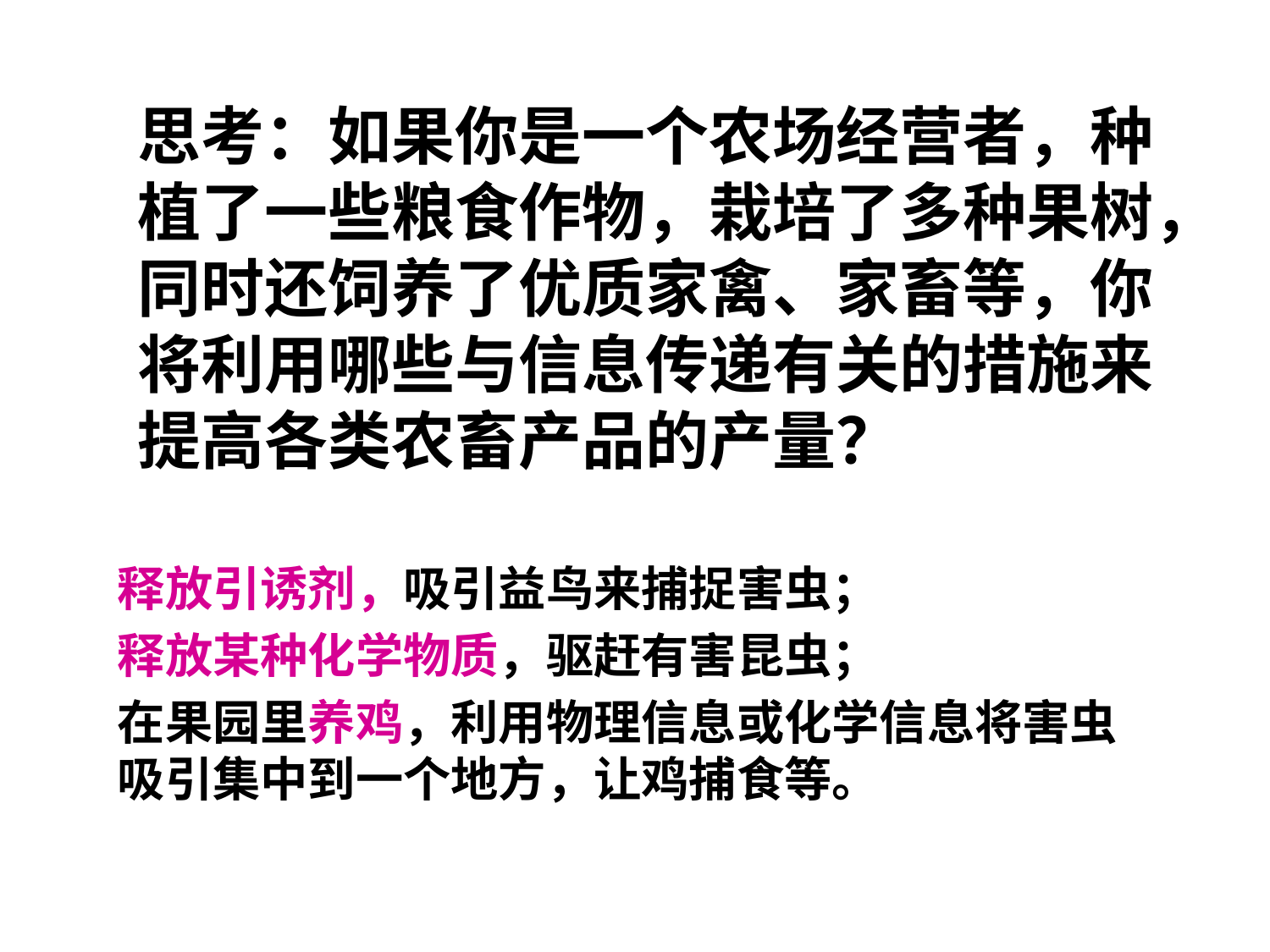

思考：如果你是一个农场经营者，种植了一些粮食作物，栽培了多种果树，同时还饲养了优质家禽、家畜等，你将利用哪些与信息传递有关的措施来提高各类农畜产品的产量？

释放引诱剂，吸引益鸟来捕捉害虫；
释放某种化学物质，驱赶有害昆虫；
在果园里养鸡，利用物理信息或化学信息将害虫吸引集中到一个地方，让鸡捕食等。